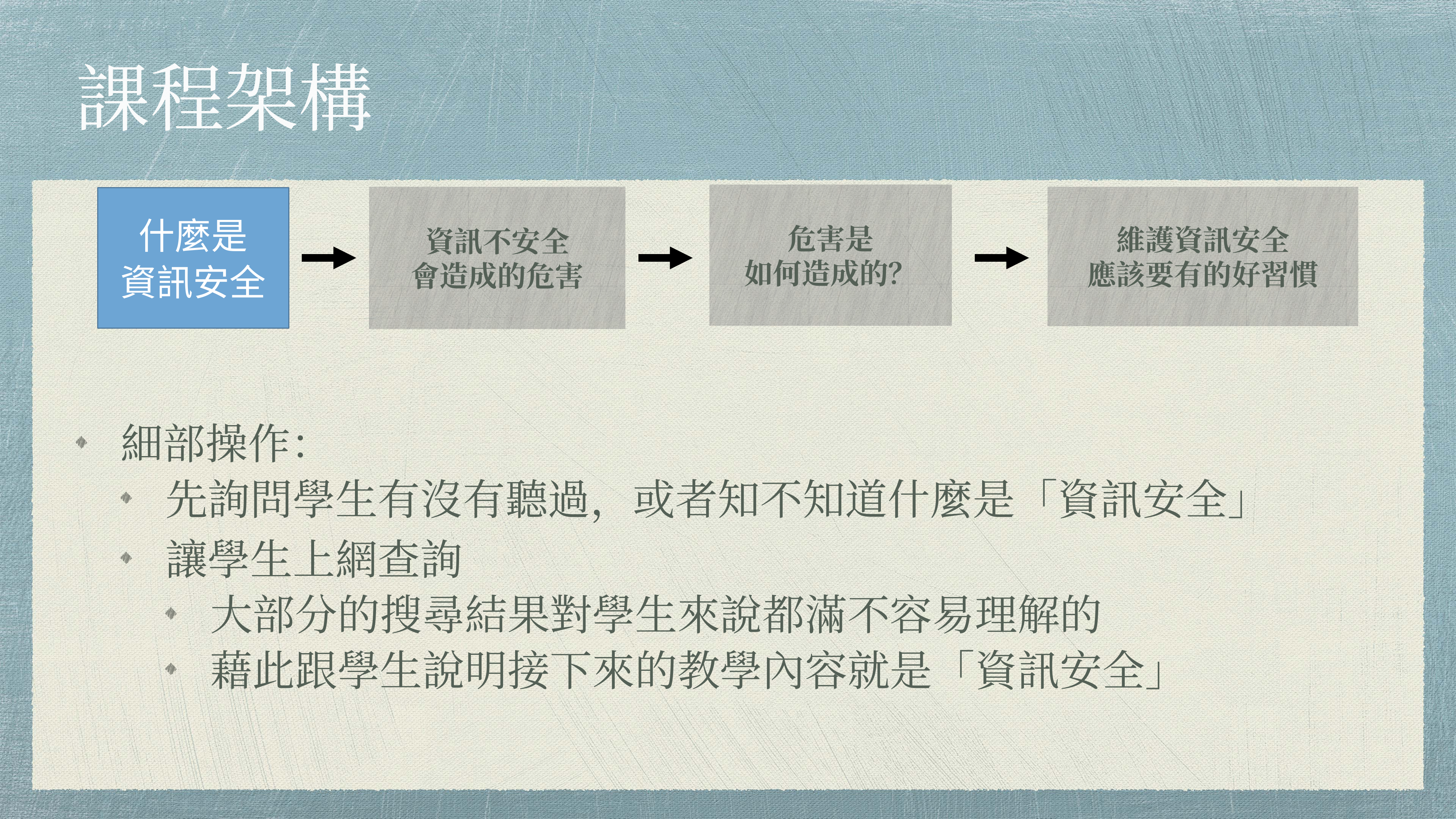

# 課程架構
危害是
如何造成的？
維護資訊安全
應該要有的好習慣
資訊不安全
會造成的危害
什麼是
資訊安全

細部操作：
先詢問學生有沒有聽過，或者知不知道什麼是「資訊安全」
讓學生上網查詢
大部分的搜尋結果對學生來說都滿不容易理解的
藉此跟學生說明接下來的教學內容就是「資訊安全」